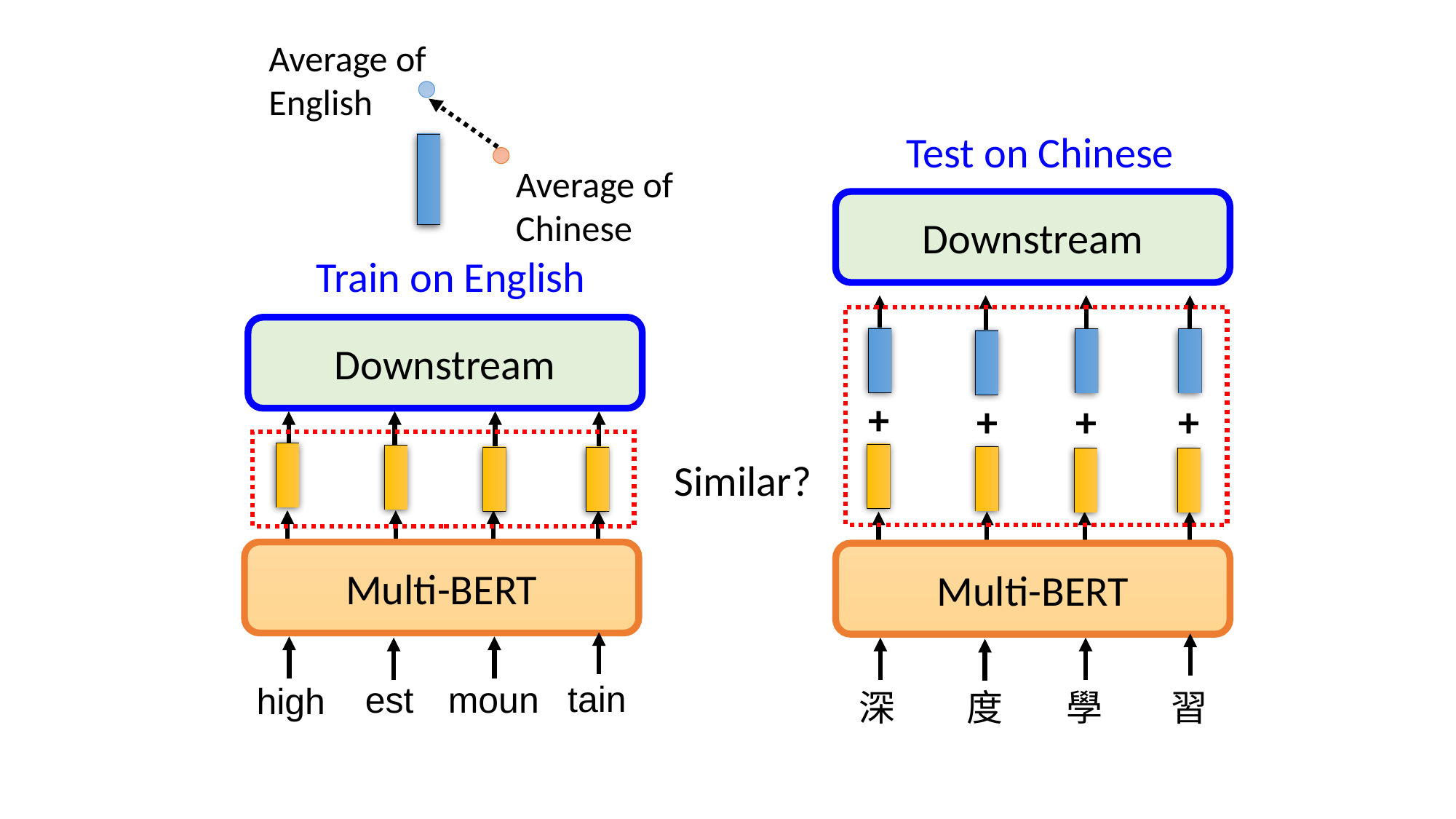

Average of English

Average of Chinese

Test on Chinese
Downstream
Train on English

Downstream

+

+

+

+

Similar?

Multi-BERT
Multi-BERT
tain
moun
est
high
深
度
學
習